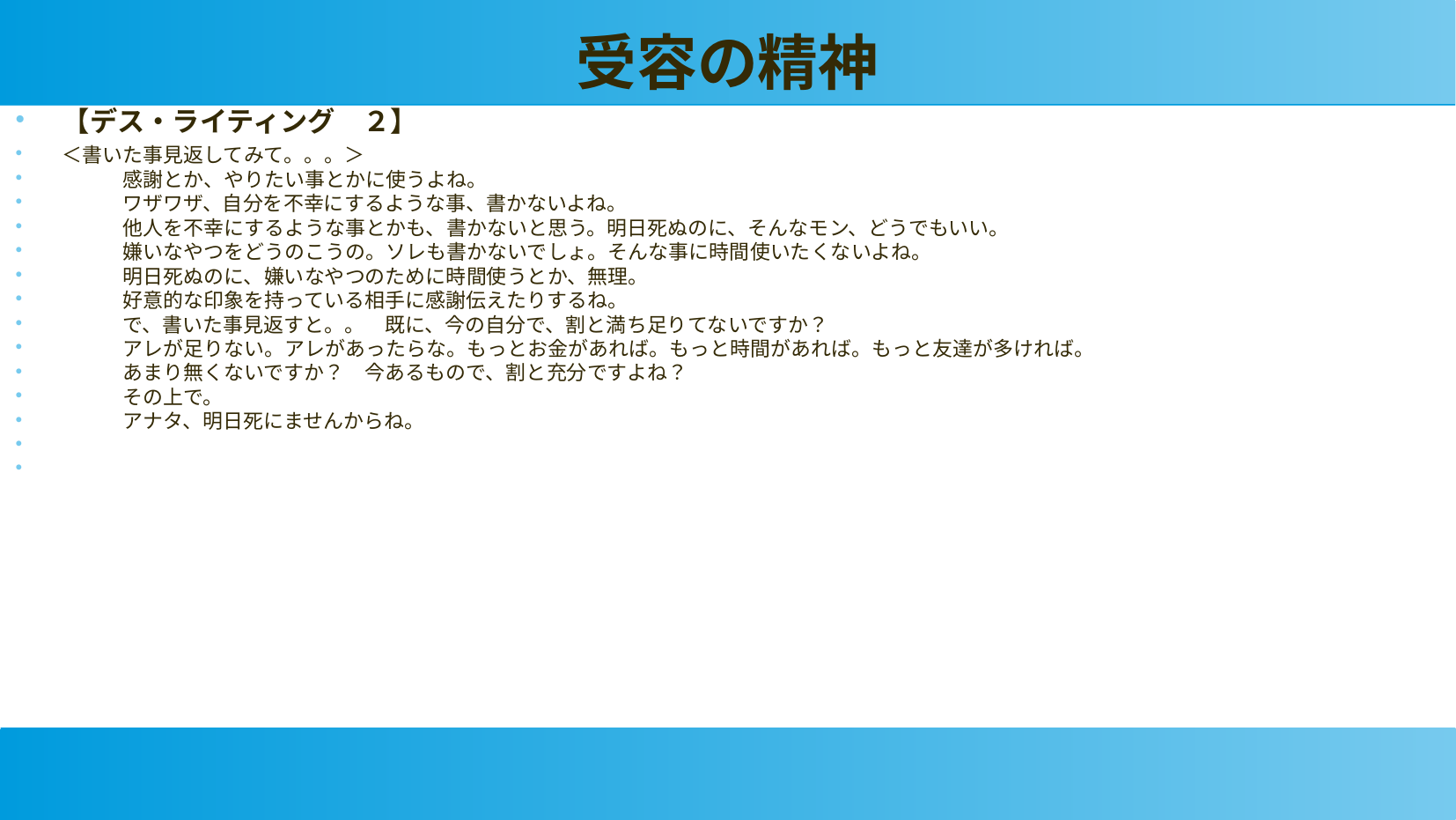

受容の精神
【デス・ライティング　２】
＜書いた事見返してみて。。。＞
　　　感謝とか、やりたい事とかに使うよね。
　　　ワザワザ、自分を不幸にするような事、書かないよね。
　　　他人を不幸にするような事とかも、書かないと思う。明日死ぬのに、そんなモン、どうでもいい。
　　　嫌いなやつをどうのこうの。ソレも書かないでしょ。そんな事に時間使いたくないよね。
　　　明日死ぬのに、嫌いなやつのために時間使うとか、無理。
　　　好意的な印象を持っている相手に感謝伝えたりするね。
　　　で、書いた事見返すと。。　既に、今の自分で、割と満ち足りてないですか？
　　　アレが足りない。アレがあったらな。もっとお金があれば。もっと時間があれば。もっと友達が多ければ。
　　　あまり無くないですか？　今あるもので、割と充分ですよね？
　　　その上で。
　　　アナタ、明日死にませんからね。